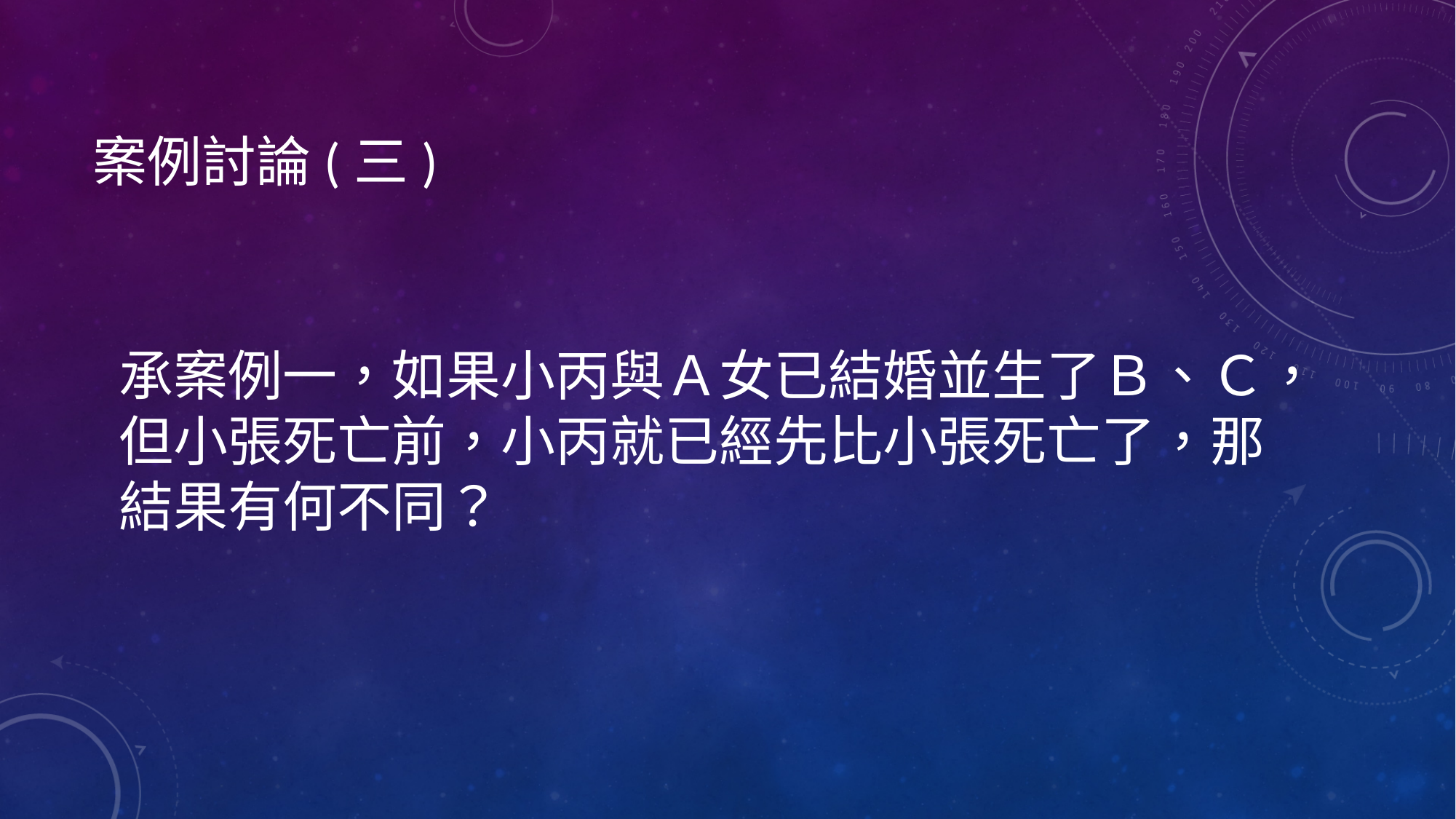

# 案例討論(三)
承案例一，如果小丙與Ａ女已結婚並生了Ｂ、Ｃ，
但小張死亡前，小丙就已經先比小張死亡了，那
結果有何不同？